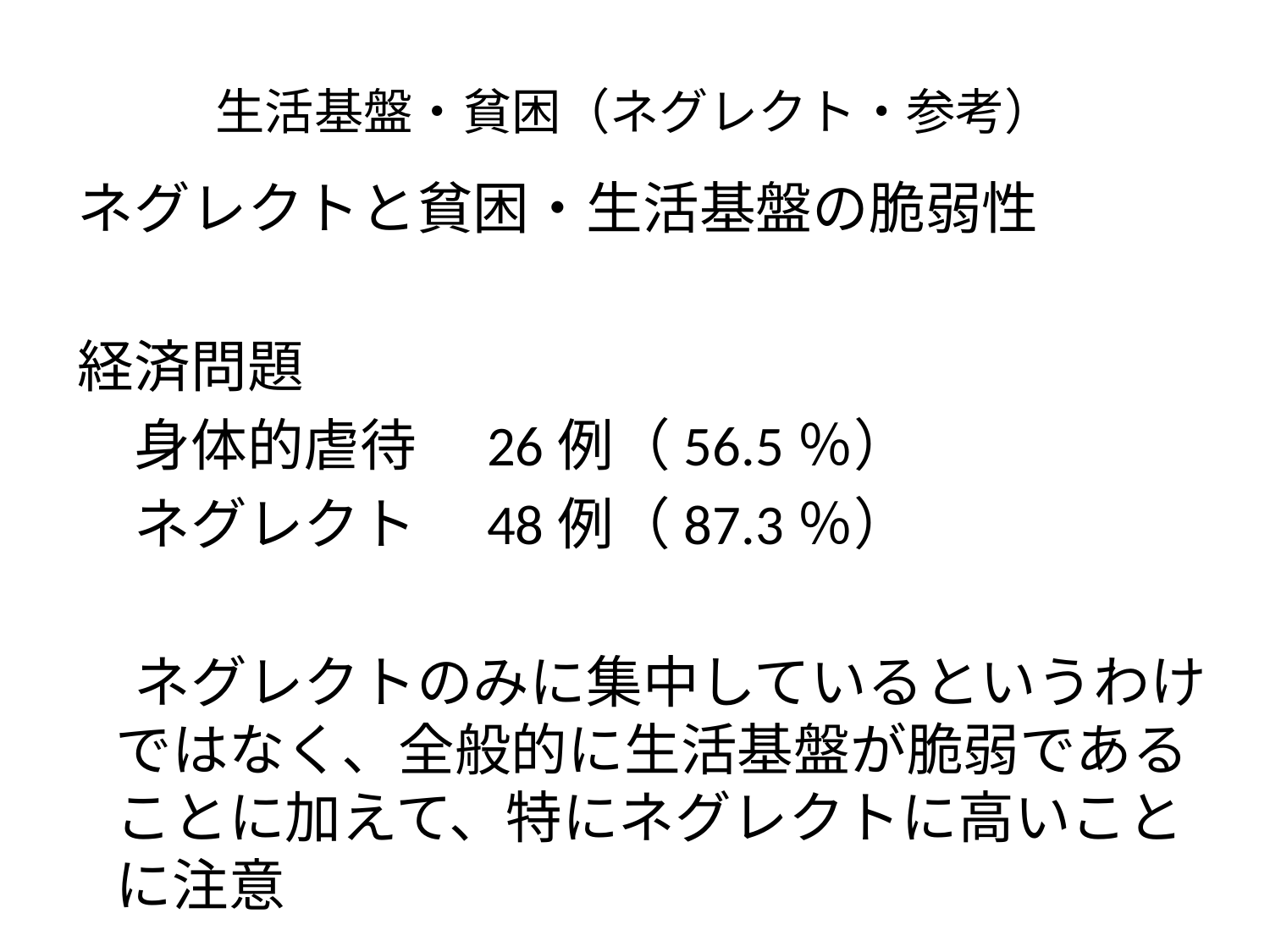

生活基盤・貧困（ネグレクト・参考）
ネグレクトと貧困・生活基盤の脆弱性

経済問題
　身体的虐待　26例（56.5％）
　ネグレクト　48例（87.3％）

　ネグレクトのみに集中しているというわけではなく、全般的に生活基盤が脆弱であることに加えて、特にネグレクトに高いことに注意